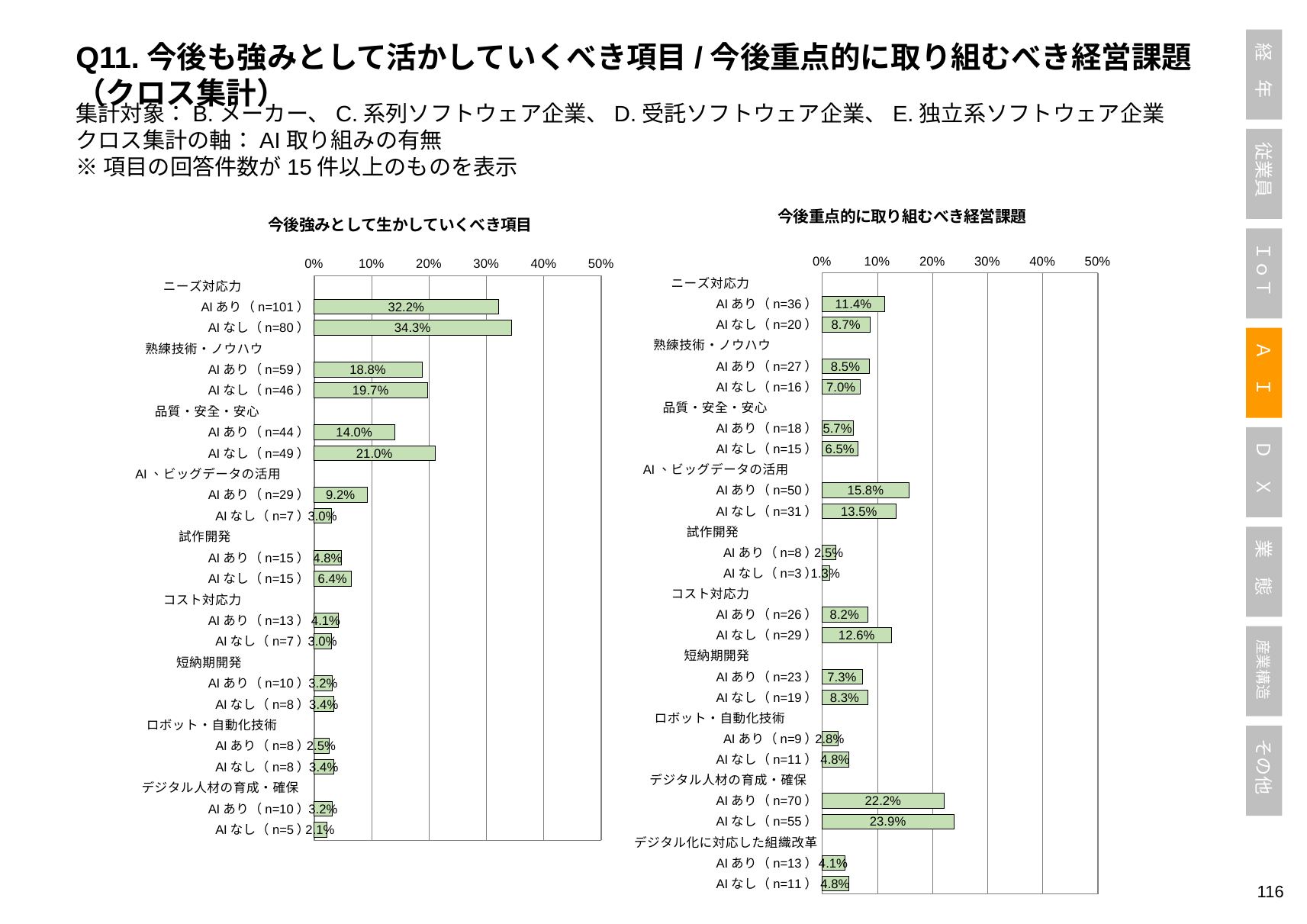

Q11.今後も強みとして活かしていくべき項目/今後重点的に取り組むべき経営課題（クロス集計）
集計対象：B.メーカー、C.系列ソフトウェア企業、D.受託ソフトウェア企業、E.独立系ソフトウェア企業
クロス集計の軸：AI取り組みの有無
※項目の回答件数が15件以上のものを表示

### Chart: 今後重点的に取り組むべき経営課題

| Category |  |
|---|---|
| ニーズ対応力                    | None |
| AIあり（n=36） | 0.11392405063291139 |
| AIなし（n=20） | 0.08695652173913043 |
| 熟練技術・ノウハウ              | None |
| AIあり（n=27） | 0.08544303797468354 |
| AIなし（n=16） | 0.06956521739130435 |
| 品質・安全・安心               | None |
| AIあり（n=18） | 0.056962025316455694 |
| AIなし（n=15） | 0.06521739130434782 |
| AI、ビッグデータの活用         | None |
| AIあり（n=50） | 0.15822784810126583 |
| AIなし（n=31） | 0.13478260869565217 |
| 試作開発                       | None |
| AIあり（n=8） | 0.02531645569620253 |
| AIなし（n=3） | 0.013043478260869565 |
| コスト対応力                    | None |
| AIあり（n=26） | 0.08227848101265822 |
| AIなし（n=29） | 0.12608695652173912 |
| 短納期開発                    | None |
| AIあり（n=23） | 0.07278481012658228 |
| AIなし（n=19） | 0.08260869565217391 |
| ロボット・自動化技術          | None |
| AIあり（n=9） | 0.028481012658227847 |
| AIなし（n=11） | 0.04782608695652174 |
| デジタル人材の育成・確保    | None |
| AIあり（n=70） | 0.22151898734177214 |
| AIなし（n=55） | 0.2391304347826087 |
| デジタル化に対応した組織改革 | None |
| AIあり（n=13） | 0.04113924050632911 |
| AIなし（n=11） | 0.04782608695652174 |

### Chart: 今後強みとして生かしていくべき項目

| Category |  |
|---|---|
| ニーズ対応力                    | None |
| AIあり（n=101） | 0.321656050955414 |
| AIなし（n=80） | 0.34334763948497854 |
| 熟練技術・ノウハウ              | None |
| AIあり（n=59） | 0.18789808917197454 |
| AIなし（n=46） | 0.19742489270386265 |
| 品質・安全・安心               | None |
| AIあり（n=44） | 0.14012738853503184 |
| AIなし（n=49） | 0.21030042918454936 |
| AI、ビッグデータの活用         | None |
| AIあり（n=29） | 0.09235668789808917 |
| AIなし（n=7） | 0.030042918454935622 |
| 試作開発                       | None |
| AIあり（n=15） | 0.04777070063694268 |
| AIなし（n=15） | 0.06437768240343347 |
| コスト対応力                    | None |
| AIあり（n=13） | 0.041401273885350316 |
| AIなし（n=7） | 0.030042918454935622 |
| 短納期開発                    | None |
| AIあり（n=10） | 0.03184713375796178 |
| AIなし（n=8） | 0.034334763948497854 |
| ロボット・自動化技術          | None |
| AIあり（n=8） | 0.025477707006369428 |
| AIなし（n=8） | 0.034334763948497854 |
| デジタル人材の育成・確保    | None |
| AIあり（n=10） | 0.03184713375796178 |
| AIなし（n=5） | 0.02145922746781116 |
116